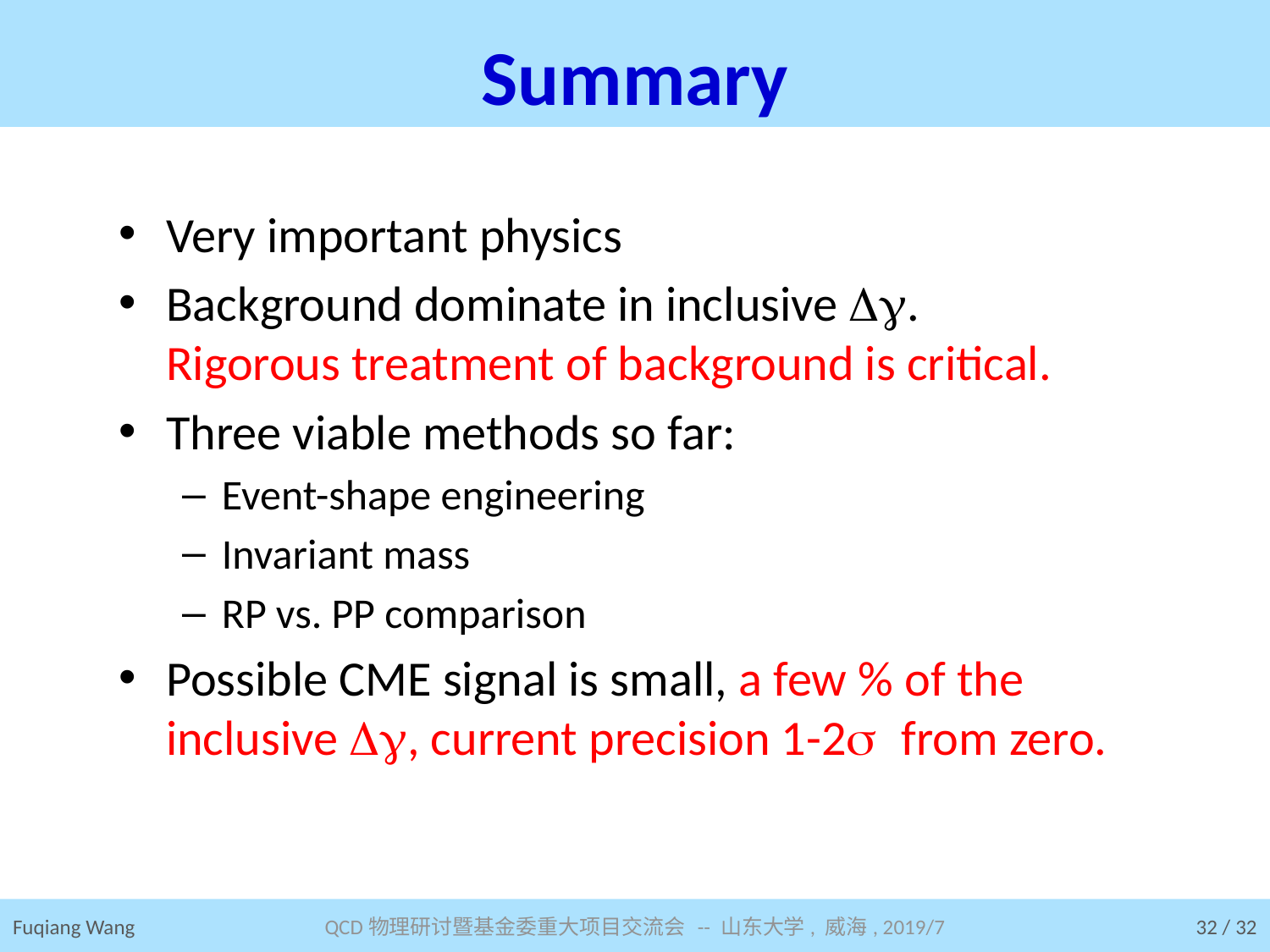

# Summary
Very important physics
Background dominate in inclusive Δγ.
Rigorous treatment of background is critical.
Three viable methods so far:
Event-shape engineering
Invariant mass
RP vs. PP comparison
Possible CME signal is small, a few % of the inclusive Δγ, current precision 1-2σ from zero.
Fuqiang Wang
QCD物理研讨暨基金委重大项目交流会 -- 山东大学, 威海, 2019/7
32 / 32